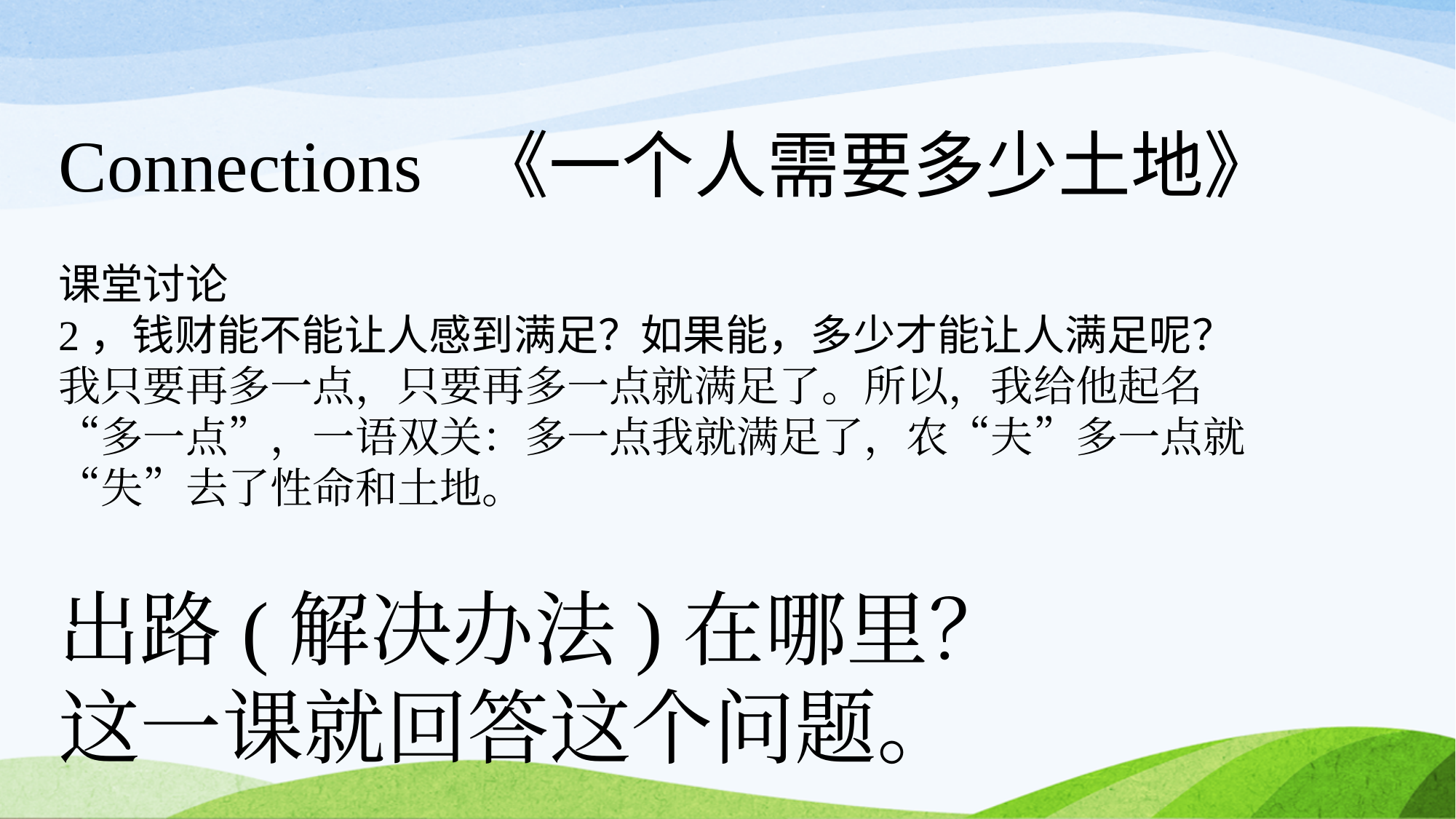

Connections  《一个人需要多少土地》

课堂讨论
2，钱财能不能让人感到满足？如果能，多少才能让人满足呢？
我只要再多一点，只要再多一点就满足了。所以，我给他起名“多一点”，一语双关：多一点我就满足了，农“夫”多一点就“失”去了性命和土地。

出路(解决办法)在哪里？
这一课就回答这个问题。